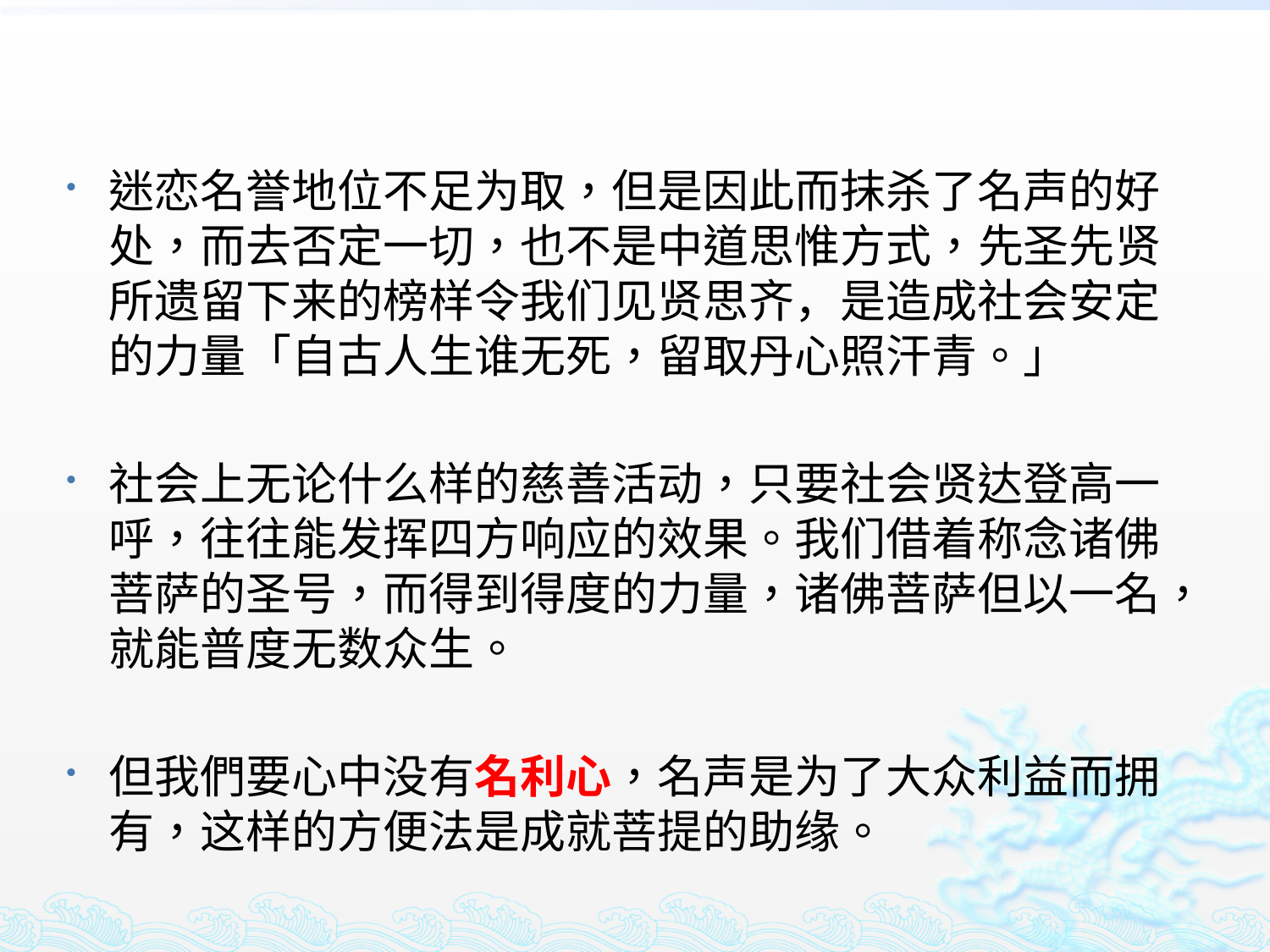

迷恋名誉地位不足为取，但是因此而抹杀了名声的好处，而去否定一切，也不是中道思惟方式，先圣先贤所遗留下来的榜样令我们见贤思齐，是造成社会安定的力量「自古人生谁无死，留取丹心照汗青。」

社会上无论什么样的慈善活动，只要社会贤达登高一呼，往往能发挥四方响应的效果。我们借着称念诸佛菩萨的圣号，而得到得度的力量，诸佛菩萨但以一名，就能普度无数众生。

但我們要心中没有名利心，名声是为了大众利益而拥有，这样的方便法是成就菩提的助缘。